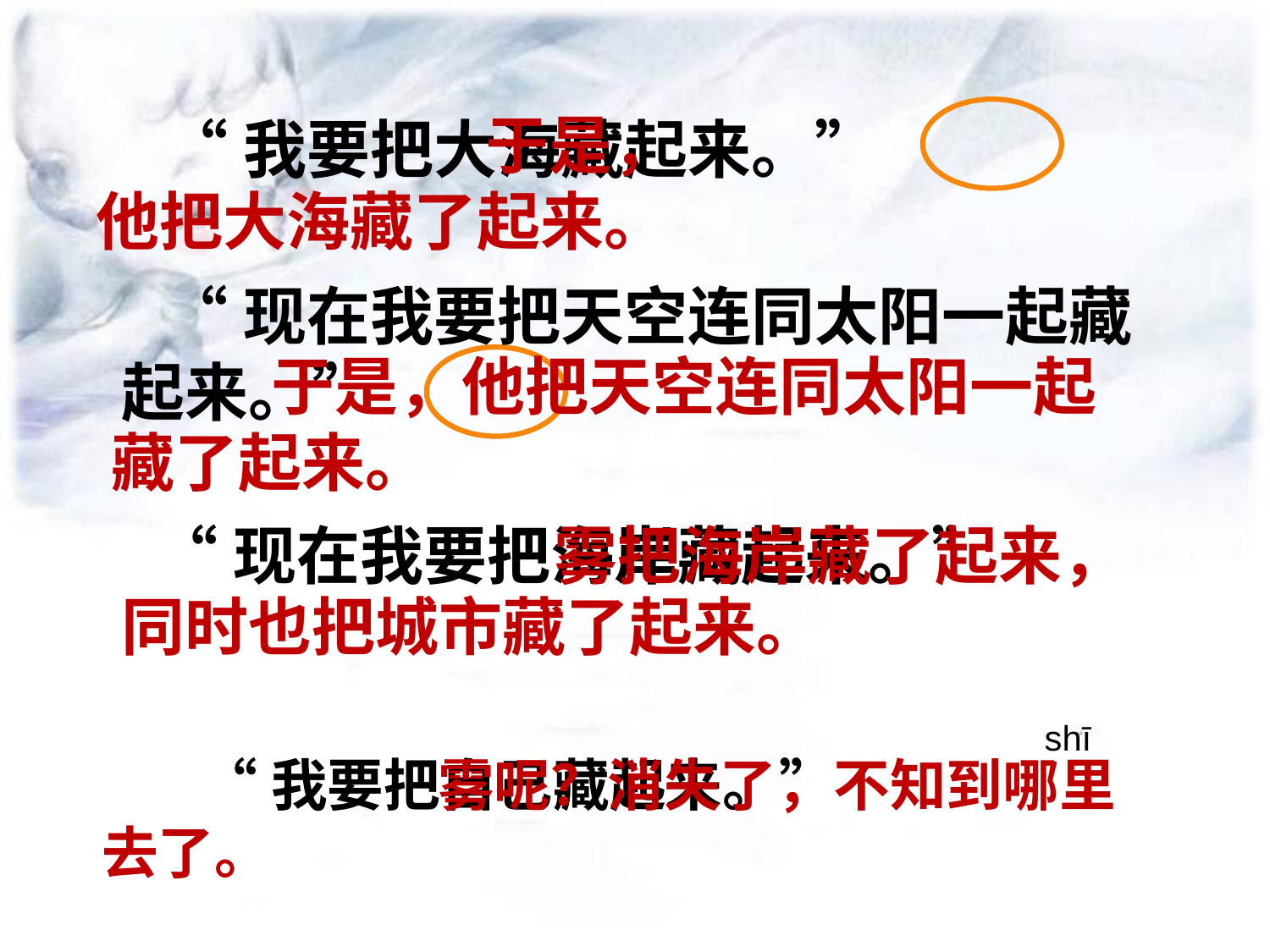

于是，
他把大海藏了起来。

   “我要把大海藏起来。”
   “现在我要把天空连同太阳一起藏起来。”
          于是，他把天空连同太阳一起藏了起来。

   “现在我要把海岸藏起来。”
                             雾把海岸藏了起来，同时也把城市藏了起来。
shī
                         雾呢？消失了，不知到哪里去了。
“我要把自己藏起来。”